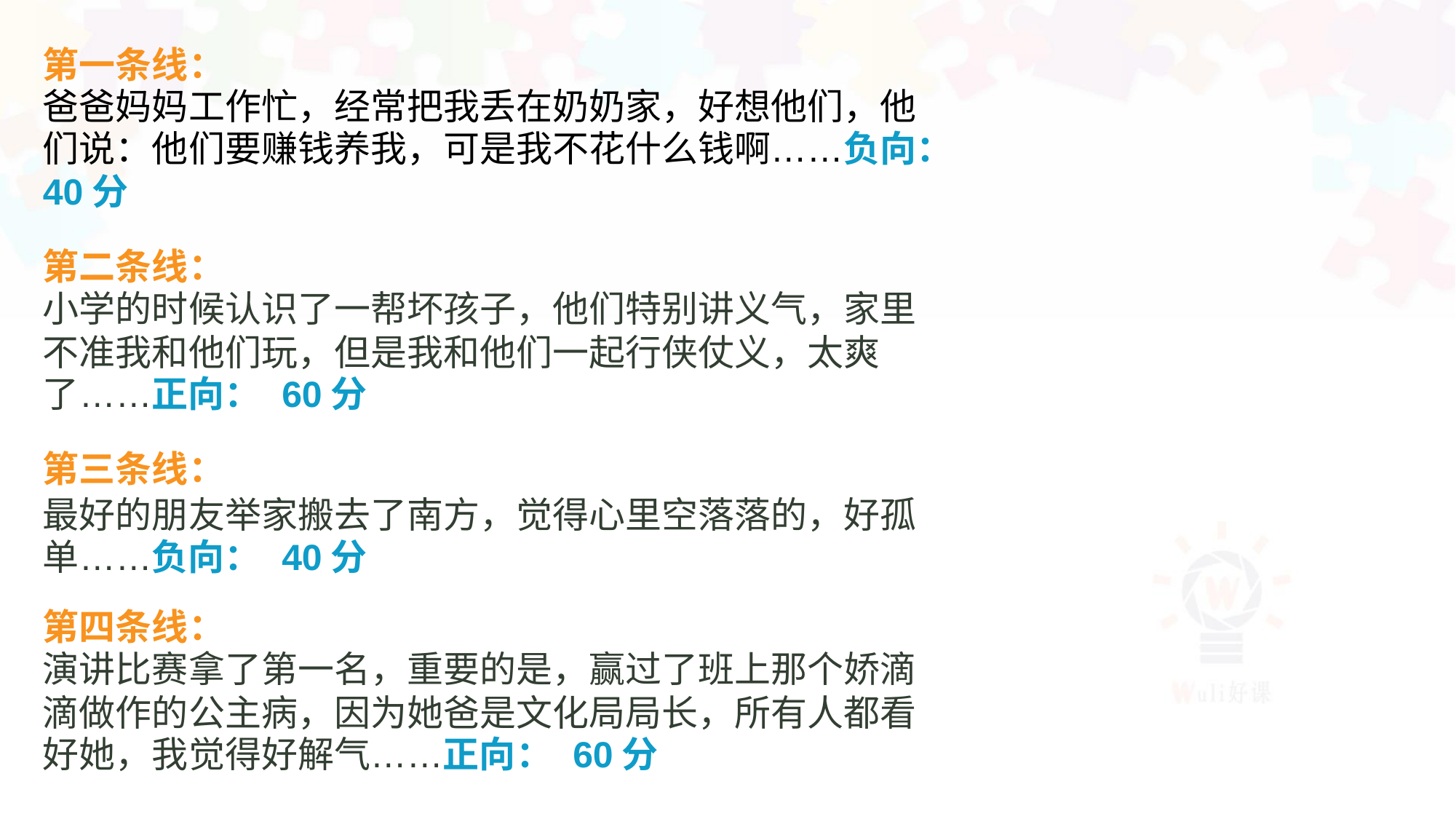

第一条线：
爸爸妈妈工作忙，经常把我丢在奶奶家，好想他们，他
们说：他们要赚钱养我，可是我不花什么钱啊……负向：
40分
第二条线：
小学的时候认识了一帮坏孩子，他们特别讲义气，家里
不准我和他们玩，但是我和他们一起行侠仗义，太爽
了……正向： 60分
第三条线：
最好的朋友举家搬去了南方，觉得心里空落落的，好孤
单……负向： 40分
第四条线：
演讲比赛拿了第一名，重要的是，赢过了班上那个娇滴
滴做作的公主病，因为她爸是文化局局长，所有人都看
好她，我觉得好解气……正向： 60分